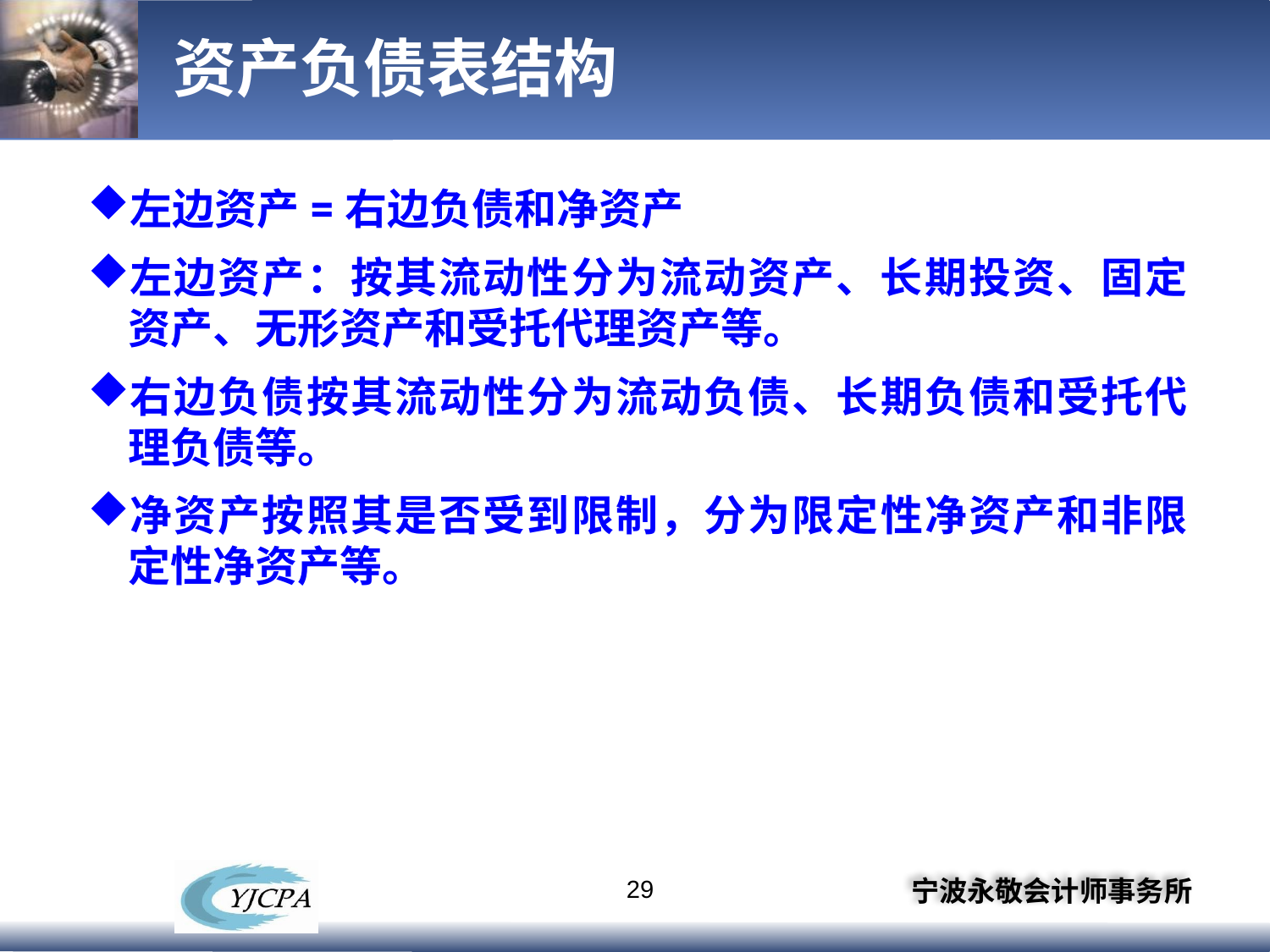

# 资产负债表结构
左边资产=右边负债和净资产
左边资产：按其流动性分为流动资产、长期投资、固定资产、无形资产和受托代理资产等。
右边负债按其流动性分为流动负债、长期负债和受托代理负债等。
净资产按照其是否受到限制，分为限定性净资产和非限定性净资产等。